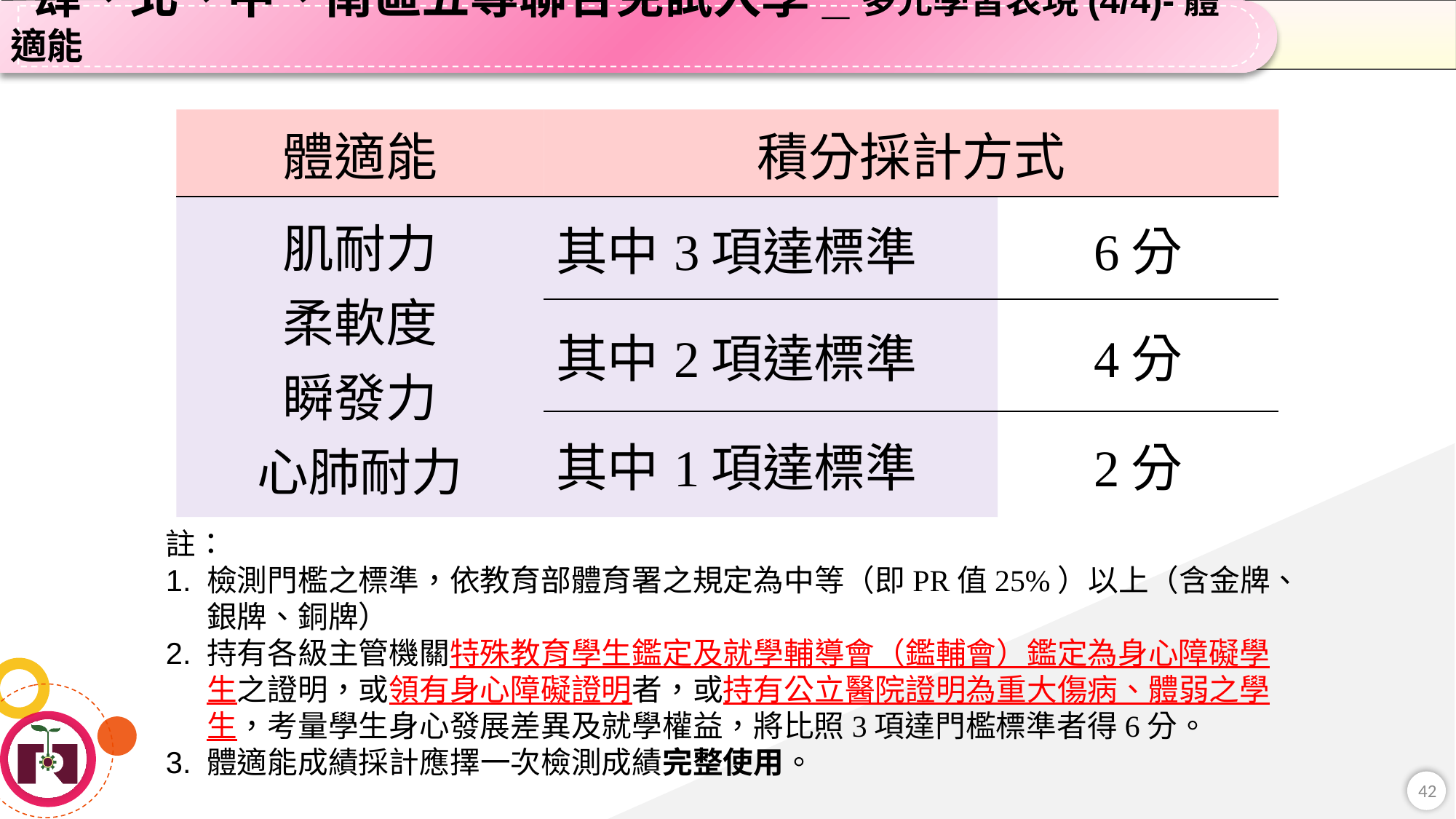

肆、北、中、南區五專聯合免試入學_多元學習表現(4/4)-體適能

| 體適能 | 積分採計方式 |  |
| --- | --- | --- |
| 肌耐力 柔軟度 瞬發力 心肺耐力 | 其中3項達標準 | 6分 |
|  | 其中2項達標準 | 4分 |
|  | 其中1項達標準 | 2分 |
註：
檢測門檻之標準，依教育部體育署之規定為中等（即PR值25%）以上（含金牌、銀牌、銅牌）
持有各級主管機關特殊教育學生鑑定及就學輔導會（鑑輔會）鑑定為身心障礙學生之證明，或領有身心障礙證明者，或持有公立醫院證明為重大傷病、體弱之學生，考量學生身心發展差異及就學權益，將比照3項達門檻標準者得6分。
體適能成績採計應擇一次檢測成績完整使用。